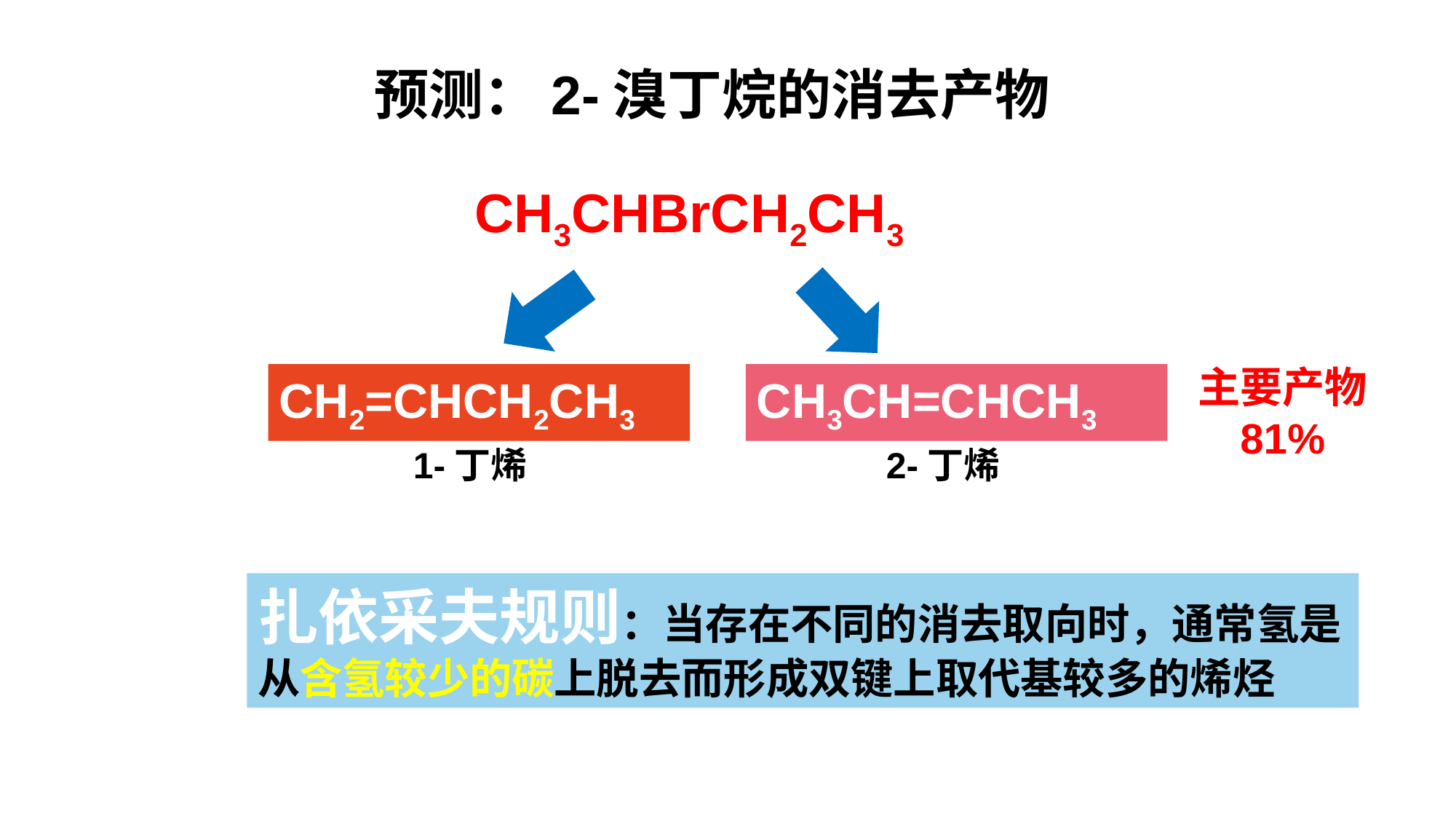

预测：2-溴丁烷的消去产物
CH3CHBrCH2CH3

主要产物
81%
CH2=CHCH2CH3
CH3CH=CHCH3
1-丁烯
2-丁烯
扎依采夫规则：当存在不同的消去取向时，通常氢是从含氢较少的碳上脱去而形成双键上取代基较多的烯烃